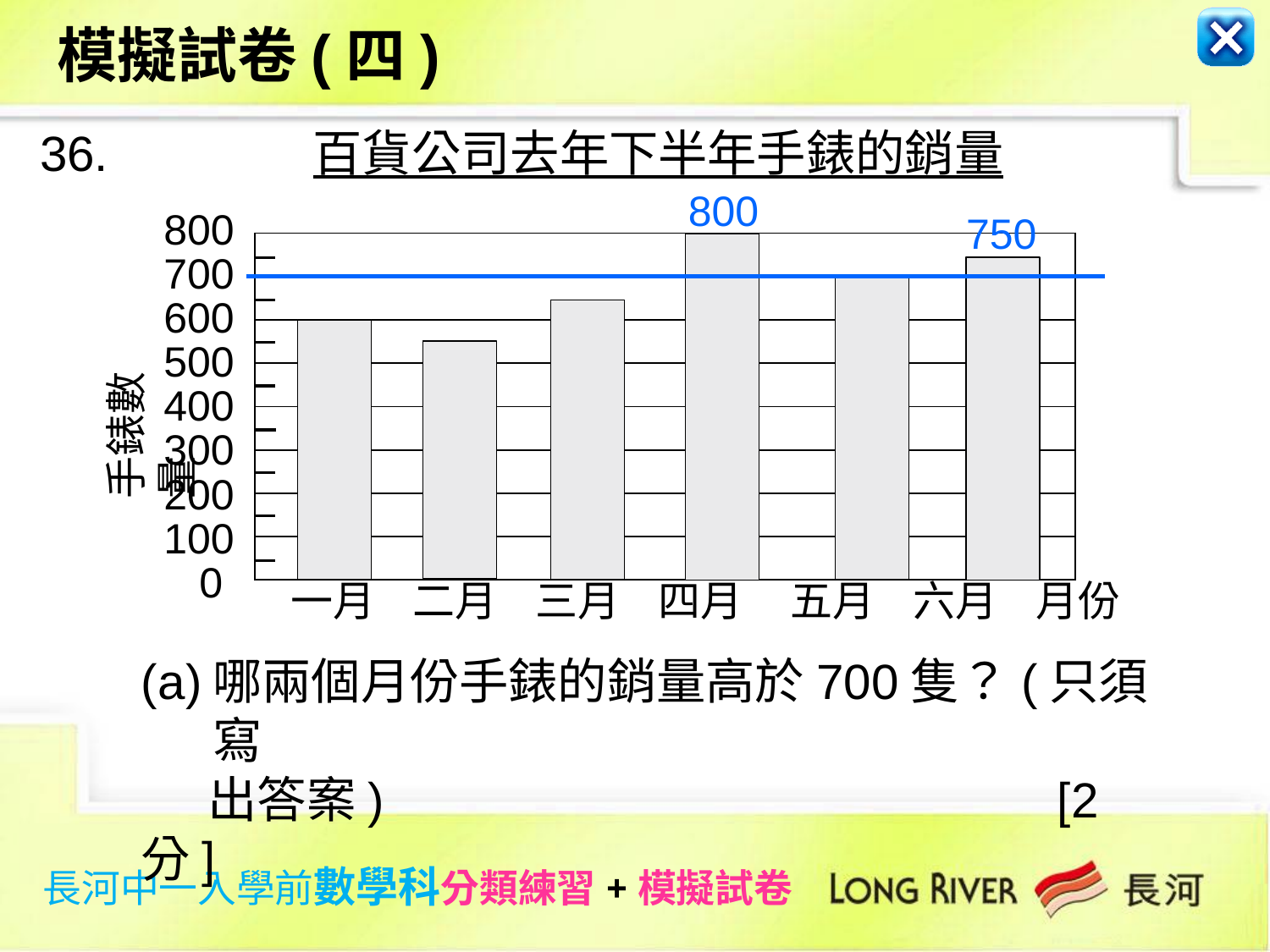

模擬試卷(四)
36.              百貨公司去年下半年手錶的銷量
800
750
800
700
600
500
400
300
200
100
   0
|  |
| --- |
|  |
|  |
|  |
|  |
|  |
|  |
|  |

手錶數量

一月    二月    三月    四月     五月    六月    月份
哪兩個月份手錶的銷量高於700隻？(只須寫
     出答案)                                                 [2分]